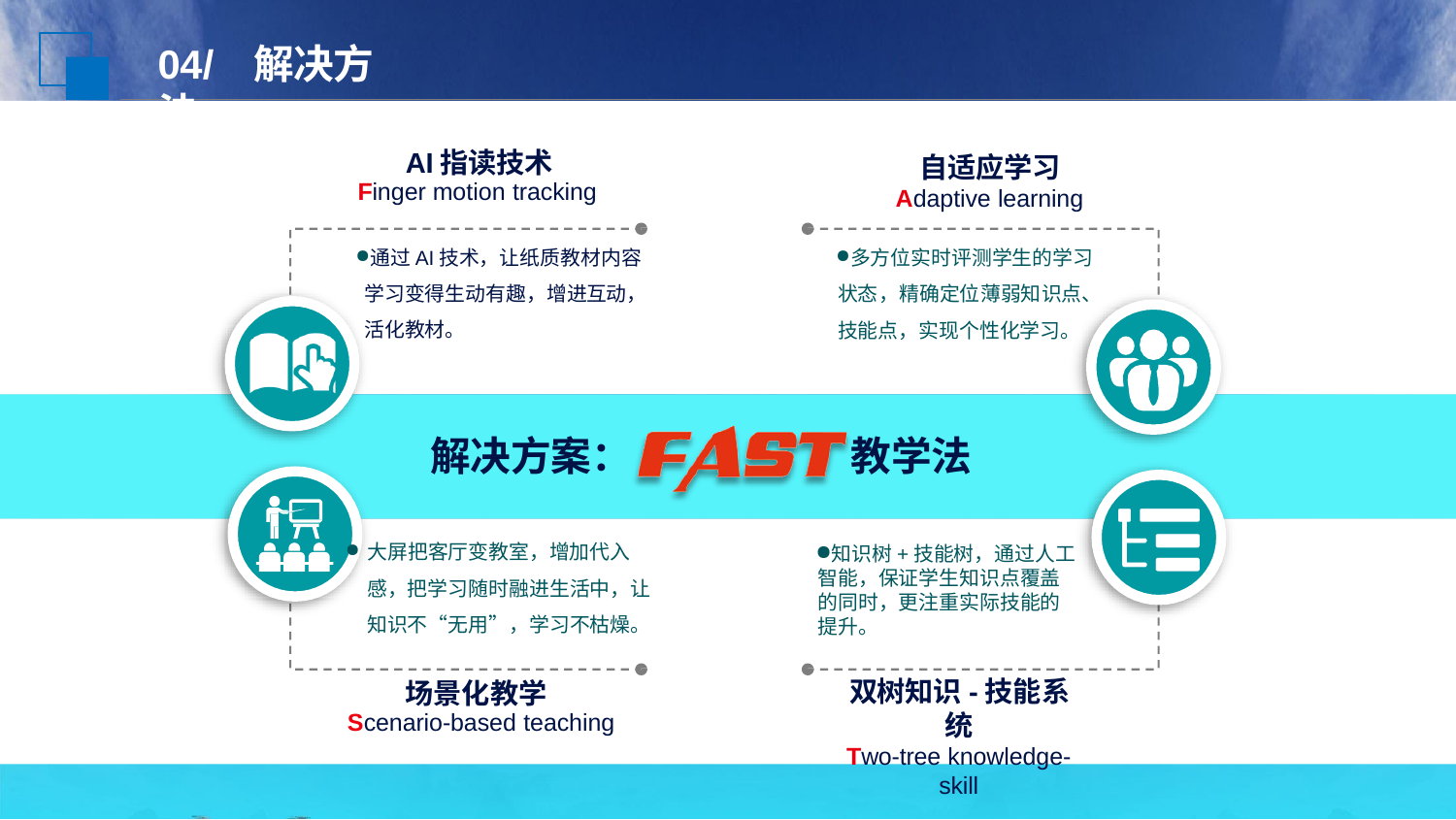

# 04/	解决方法
AI指读技术
Finger motion tracking
通过AI技术，让纸质教材内容 学习变得生动有趣，增进互动， 活化教材。
自适应学习
Adaptive learning
多方位实时评测学生的学习 状态，精确定位薄弱知识点、 技能点，实现个性化学习。

解决方案：
教学法

大屏把客厅变教室，增加代入 感，把学习随时融进生活中，让 知识不“无用”，学习不枯燥。

场景化教学
Scenario-based teaching
知识树+技能树，通过人工 智能，保证学生知识点覆盖 的同时，更注重实际技能的 提升。

双树知识-技能系统
Two-tree knowledge-skill